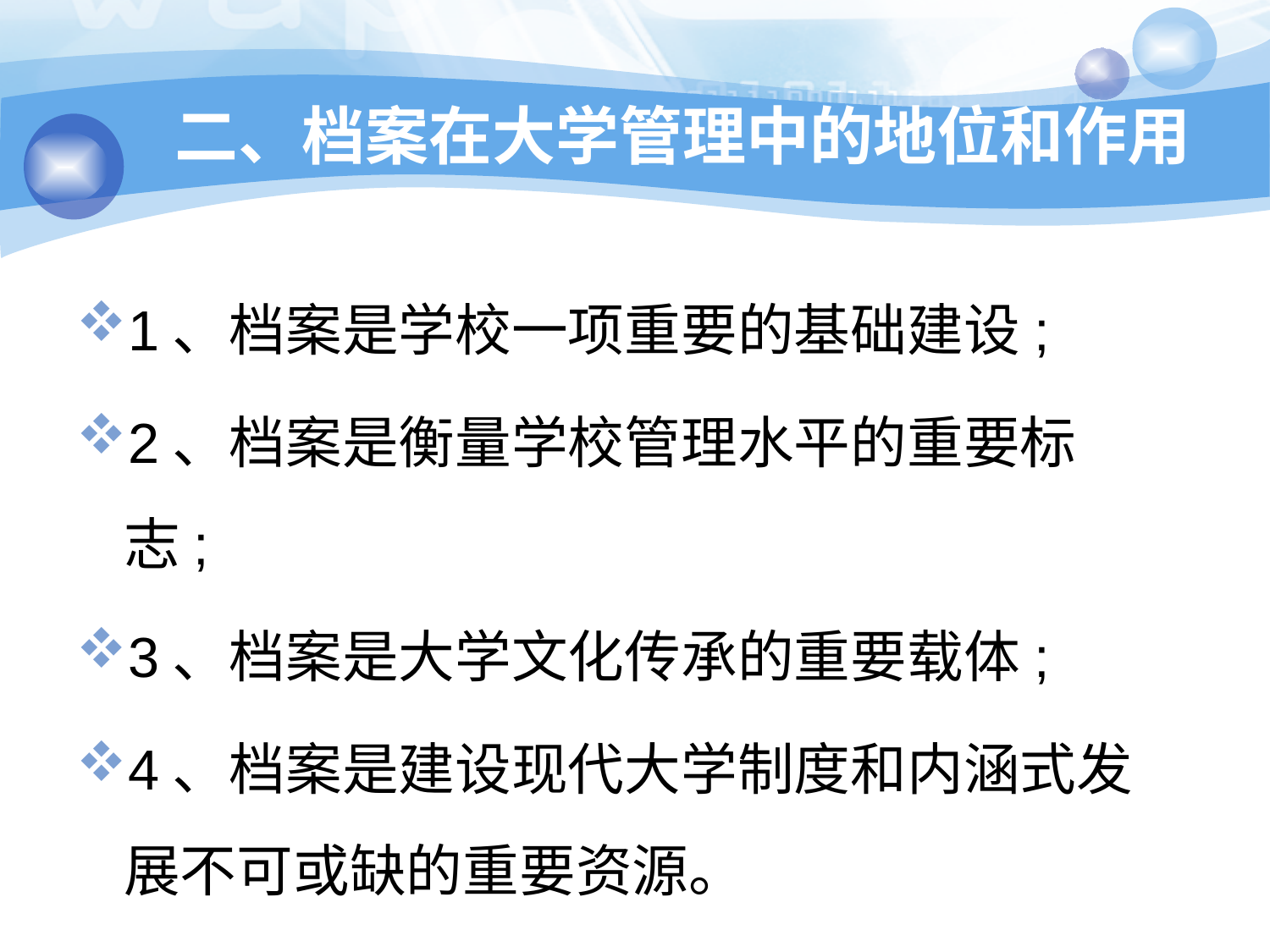

# 二、档案在大学管理中的地位和作用
1、档案是学校一项重要的基础建设;
2、档案是衡量学校管理水平的重要标志;
3、档案是大学文化传承的重要载体;
4、档案是建设现代大学制度和内涵式发展不可或缺的重要资源。